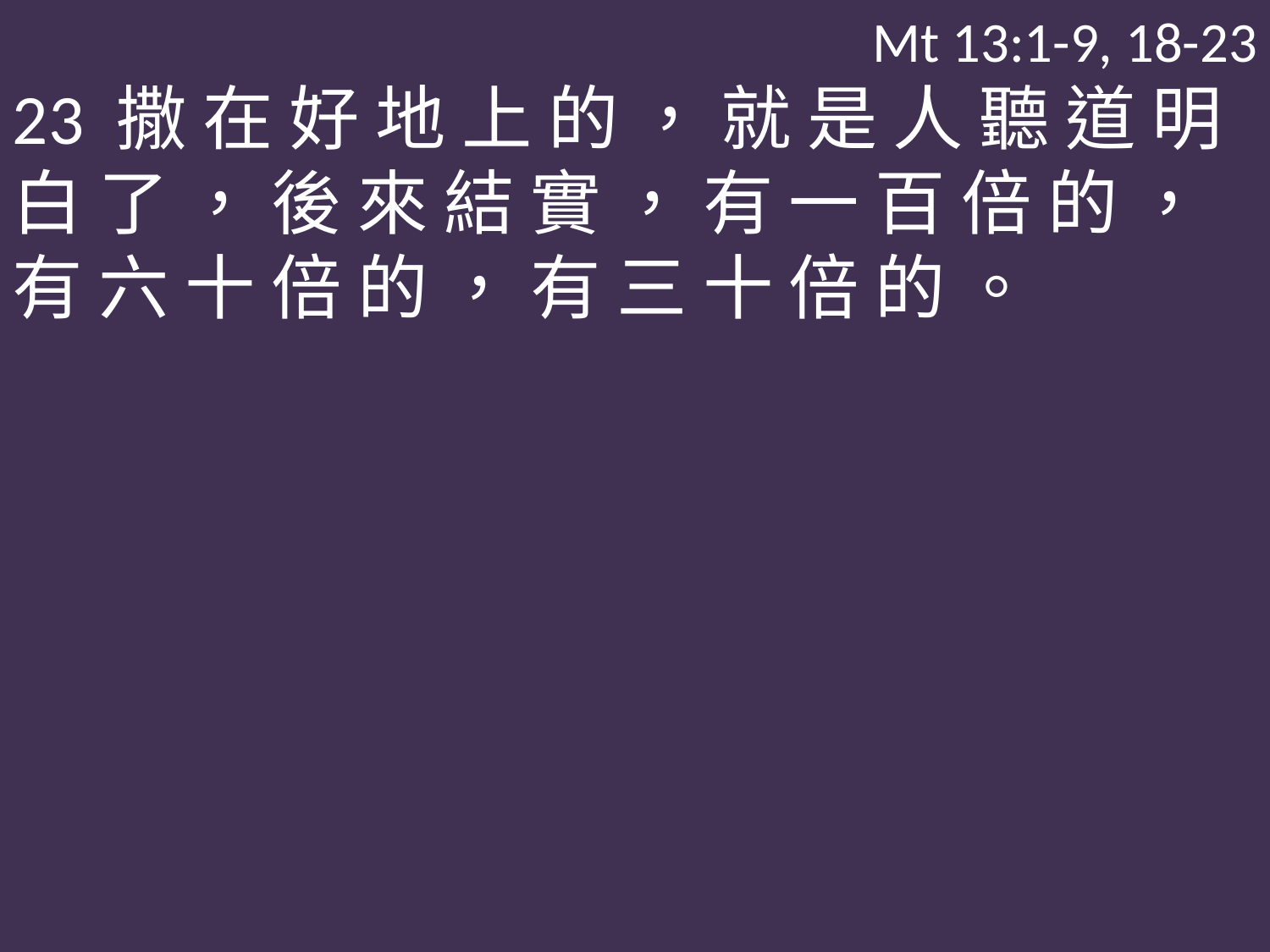

Mt 13:1-9, 18-23
23 撒 在 好 地 上 的 ， 就 是 人 聽 道 明 白 了 ， 後 來 結 實 ， 有 一 百 倍 的 ， 有 六 十 倍 的 ， 有 三 十 倍 的 。